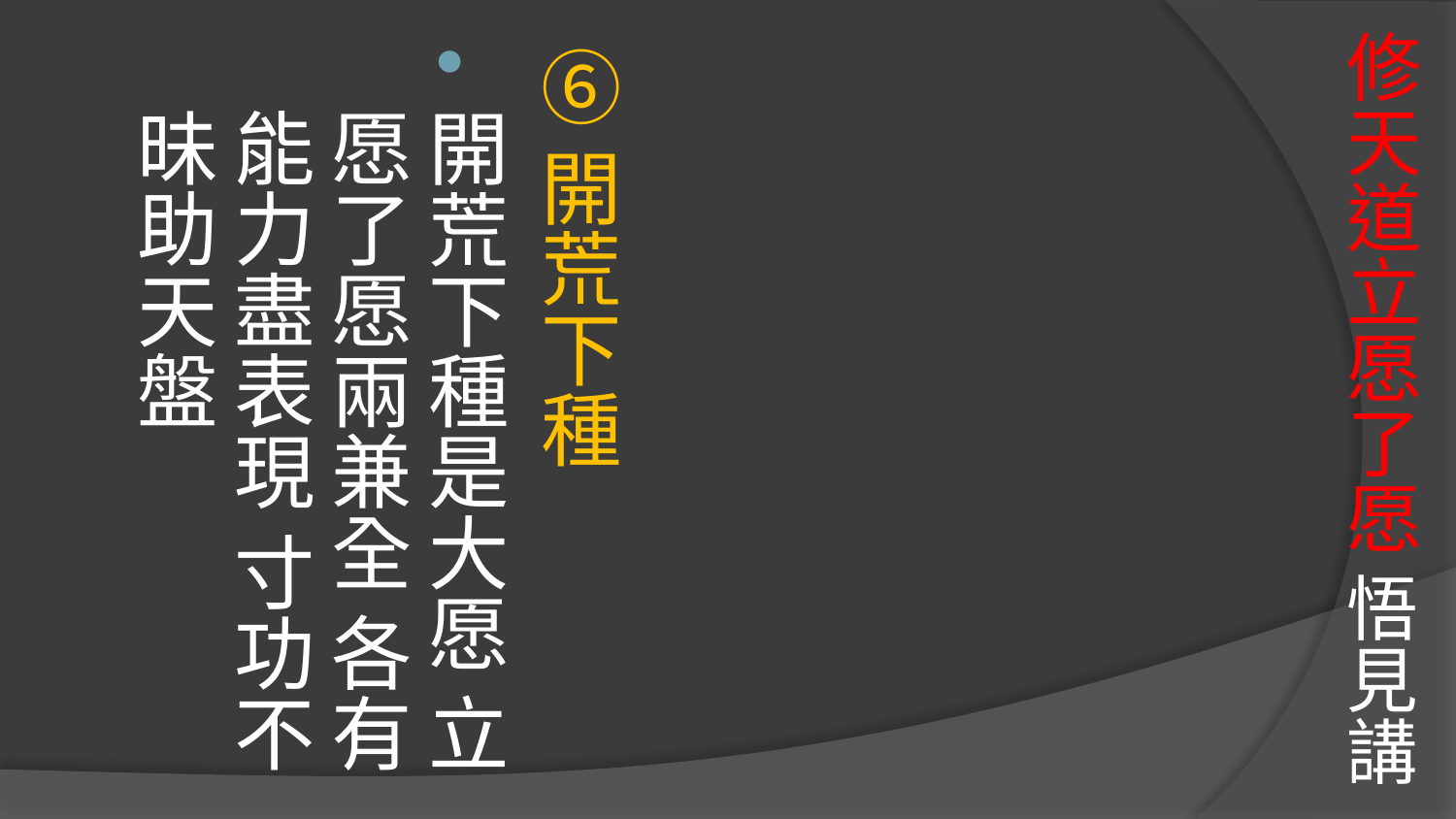

# 修天道立愿了愿 悟見講
⑥開荒下種
開荒下種是大愿 立愿了愿兩兼全 各有能力盡表現 寸功不昧助天盤